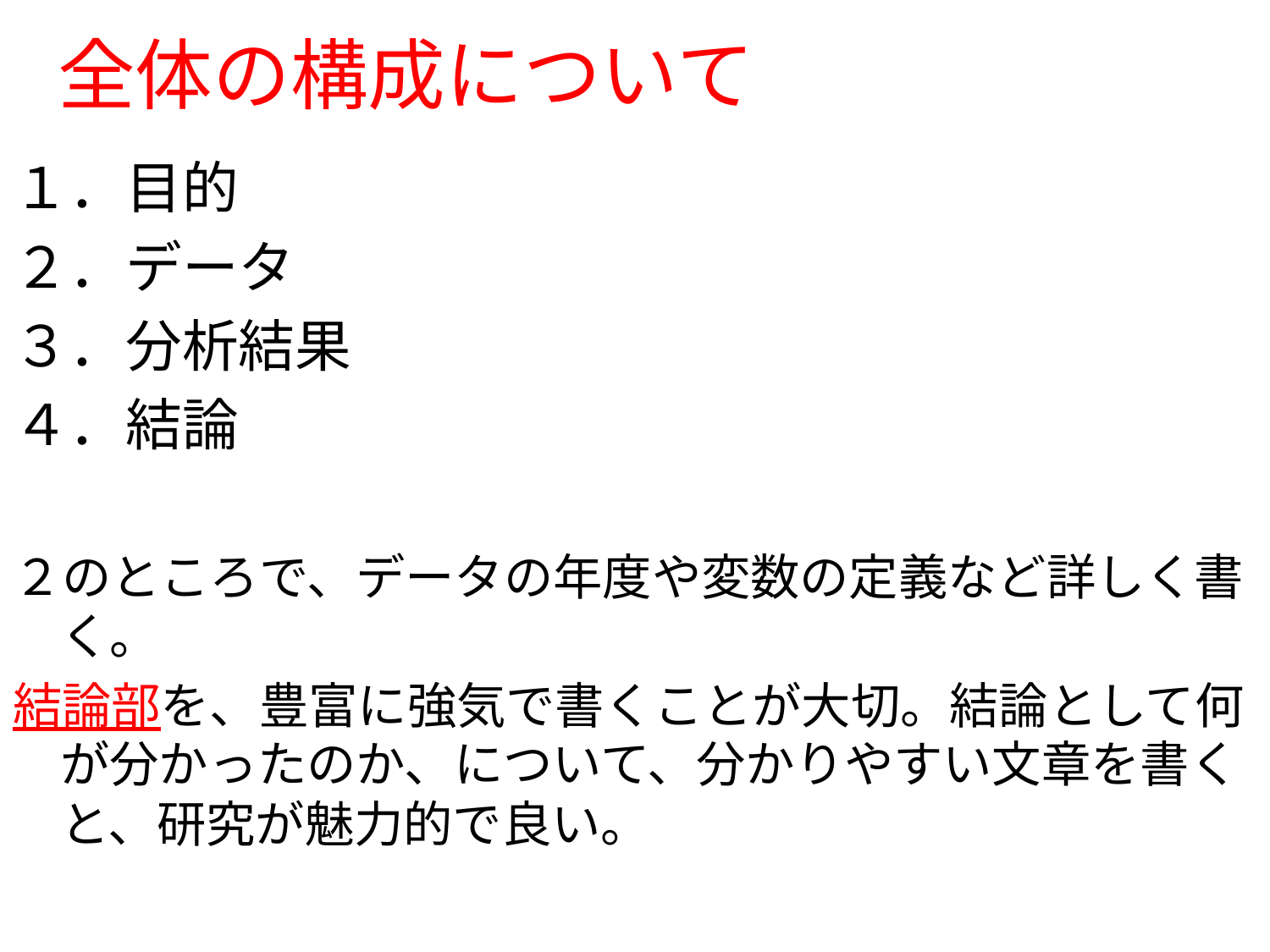

# 全体の構成について
１．目的
２．データ
３．分析結果
４．結論

２のところで、データの年度や変数の定義など詳しく書く。
結論部を、豊富に強気で書くことが大切。結論として何が分かったのか、について、分かりやすい文章を書くと、研究が魅力的で良い。